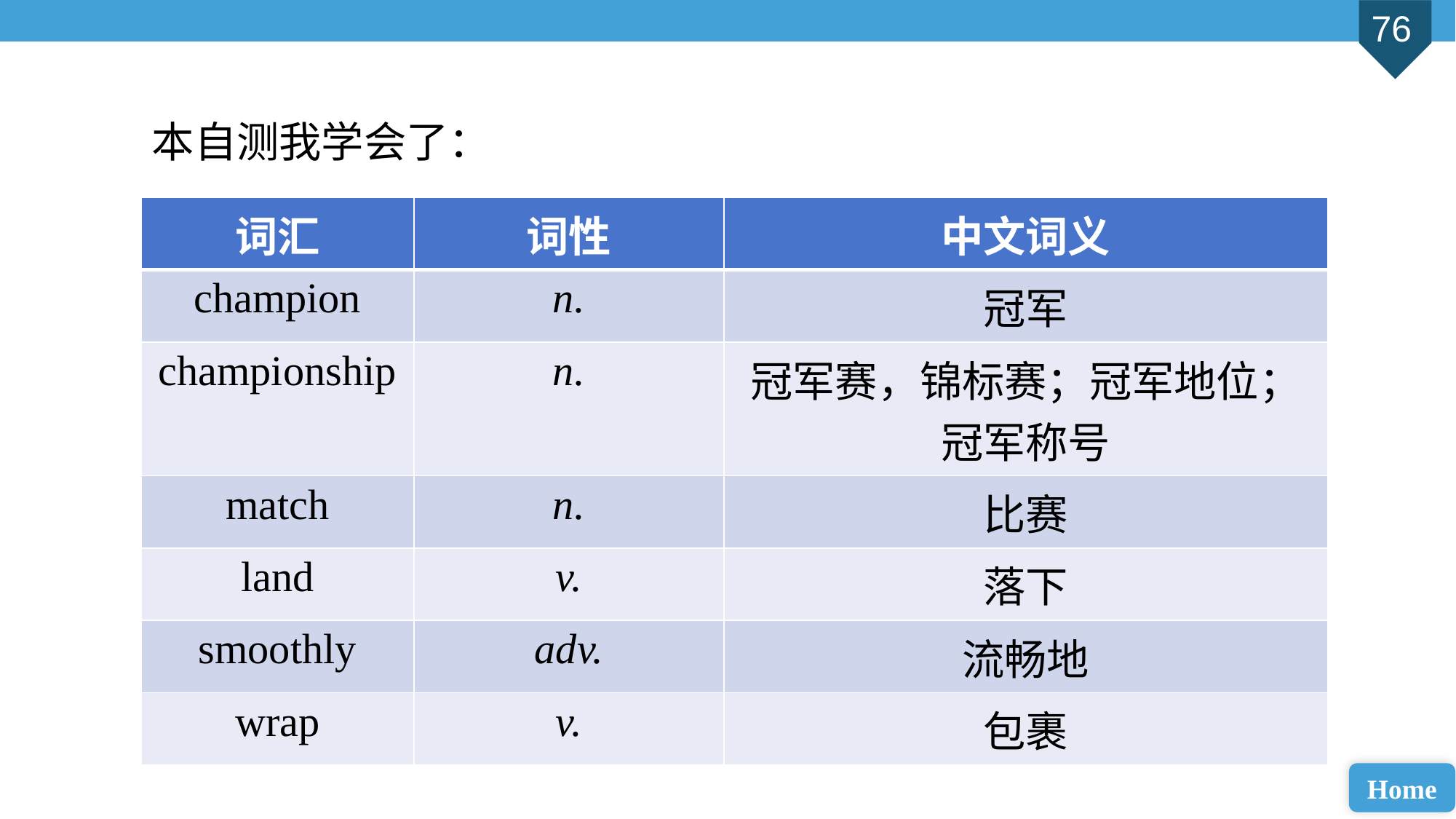

本自测我学会了：
| 词汇 | 词性 | 中文词义 |
| --- | --- | --- |
| champion | n. | 冠军 |
| championship | n. | 冠军赛，锦标赛；冠军地位；冠军称号 |
| match | n. | 比赛 |
| land | v. | 落下 |
| smoothly | adv. | 流畅地 |
| wrap | v. | 包裹 |